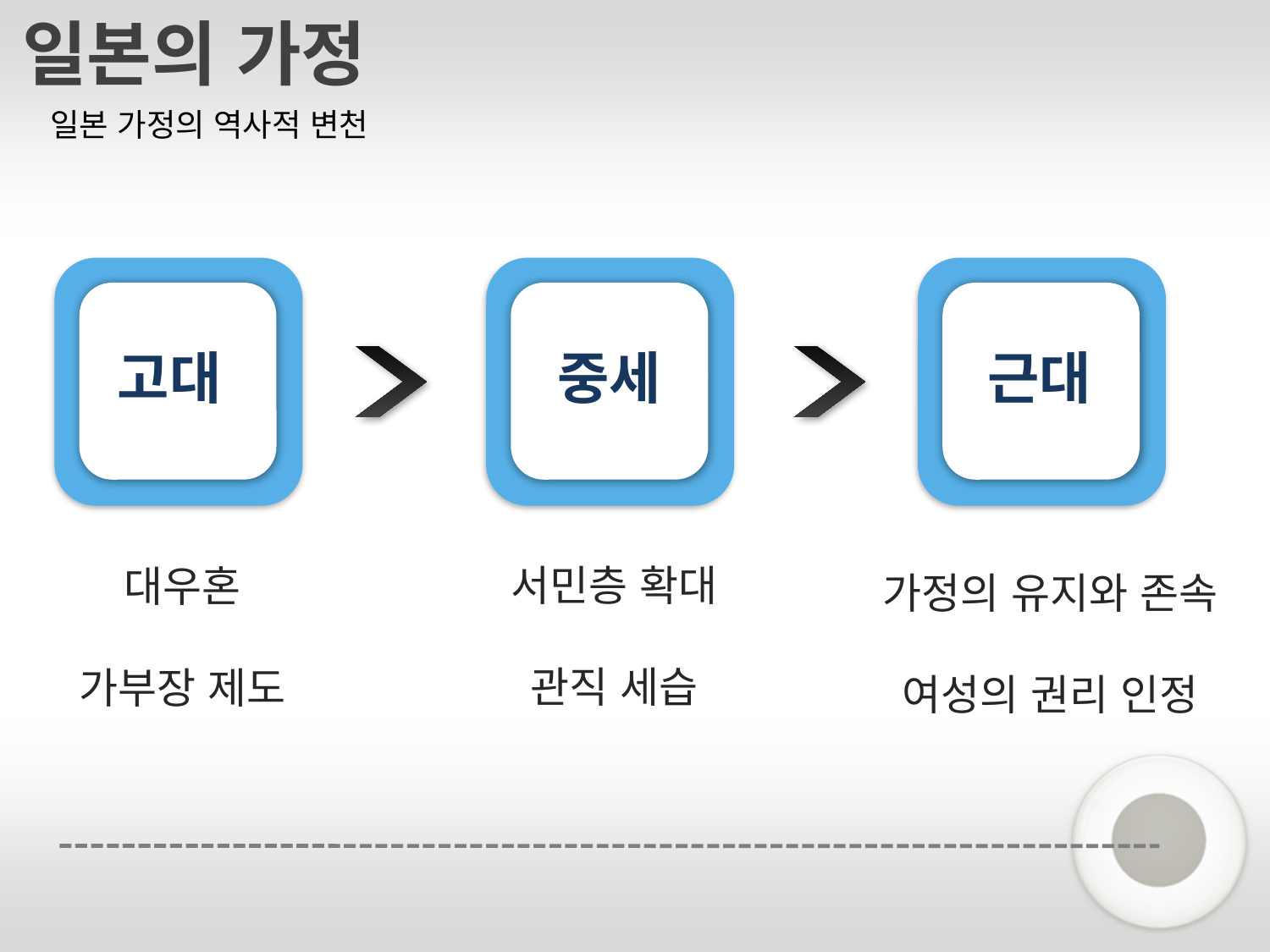

일본의 가정
일본 가정의 역사적 변천

고대
중세
근대

서민층 확대

관직 세습
대우혼

가부장 제도
가정의 유지와 존속

여성의 권리 인정